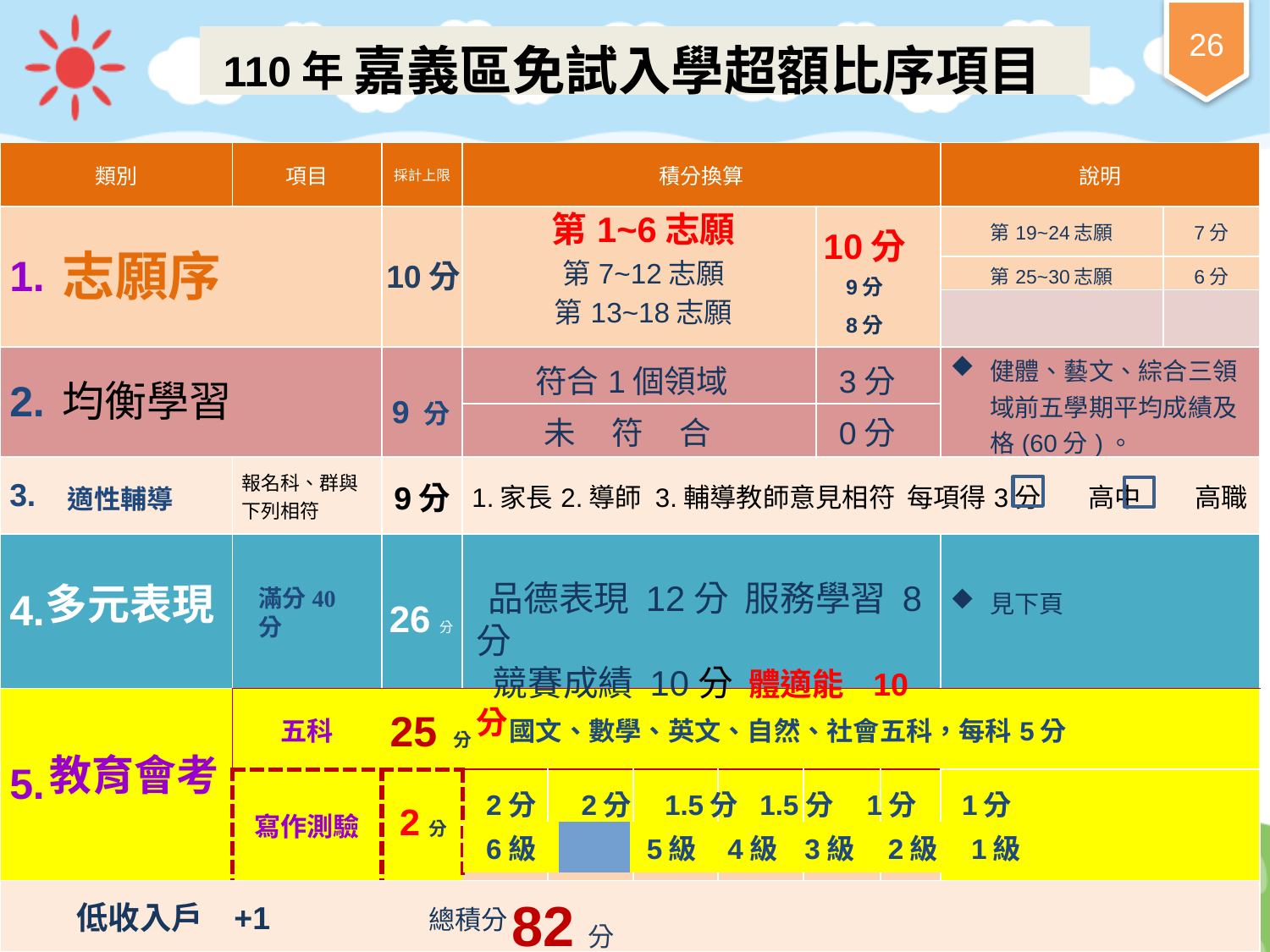

嘉義區免試入學超額比序項目
110年
| 類別 | 項目 | 採計上限 | 積分換算 |  |  |  |  |  |  | 說明 |  |
| --- | --- | --- | --- | --- | --- | --- | --- | --- | --- | --- | --- |
| 1. |  |  |  |  |  |  |  |  |  | 第19~24志願 | 7分 |
|  |  |  |  |  |  |  |  |  |  | 第25~30志願 | 6分 |
|  |  |  |  |  |  |  |  |  |  |  |  |
| 2. |  |  |  |  |  |  |  |  |  | 健體、藝文、綜合三領域前五學期平均成績及格(60分)。 |  |
|  |  |  |  |  |  |  |  |  |  |  |  |
| 3. | 報名科、群與下列相符 | 9分 | 1.家長2.導師 3.輔導教師意見相符 每項得3分 高中 高職 |  |  |  |  |  |  |  |  |
| 4. |  |  |  |  |  |  |  |  |  | 見下頁 |  |
| 5. | 五科 |  | 國文、數學、英文、自然、社會五科，每科5分 |  |  |  |  |  |  |  |  |
|  | 寫作測驗 |  |  |  |  |  |  |  |  |  |  |
|  |  |  |  |  |  |  |  |  |  |  |  |
| 低收入戶 +1 總積分 |  |  |  |  |  |  |  |  |  |  |  |
| 第1~6志願 第7~12志願 第13~18志願 |
| --- |
| 10分 |
| --- |
| 9分 |
| 8分 |
志願序
10分
| 符合1個領域 | 3分 |
| --- | --- |
| 未 符 合 | 0分 |
|  |  |
均衡學習
 9 分
適性輔導

 品德表現 12分  服務學習 8分
 競賽成績 10分  體適能   10分
多元表現
滿分40分

26分

25 分
教育會考

| 2分 |  | 2分 |  | 1.5分 |  | 1.5分 |  | 1分 |  |  | 1分 |  |
| --- | --- | --- | --- | --- | --- | --- | --- | --- | --- | --- | --- | --- |
| 6級 |  | 5級 |  | 4級 |  | 3級 |  | 2級 |  |  | 1級 |  |
2分
82分